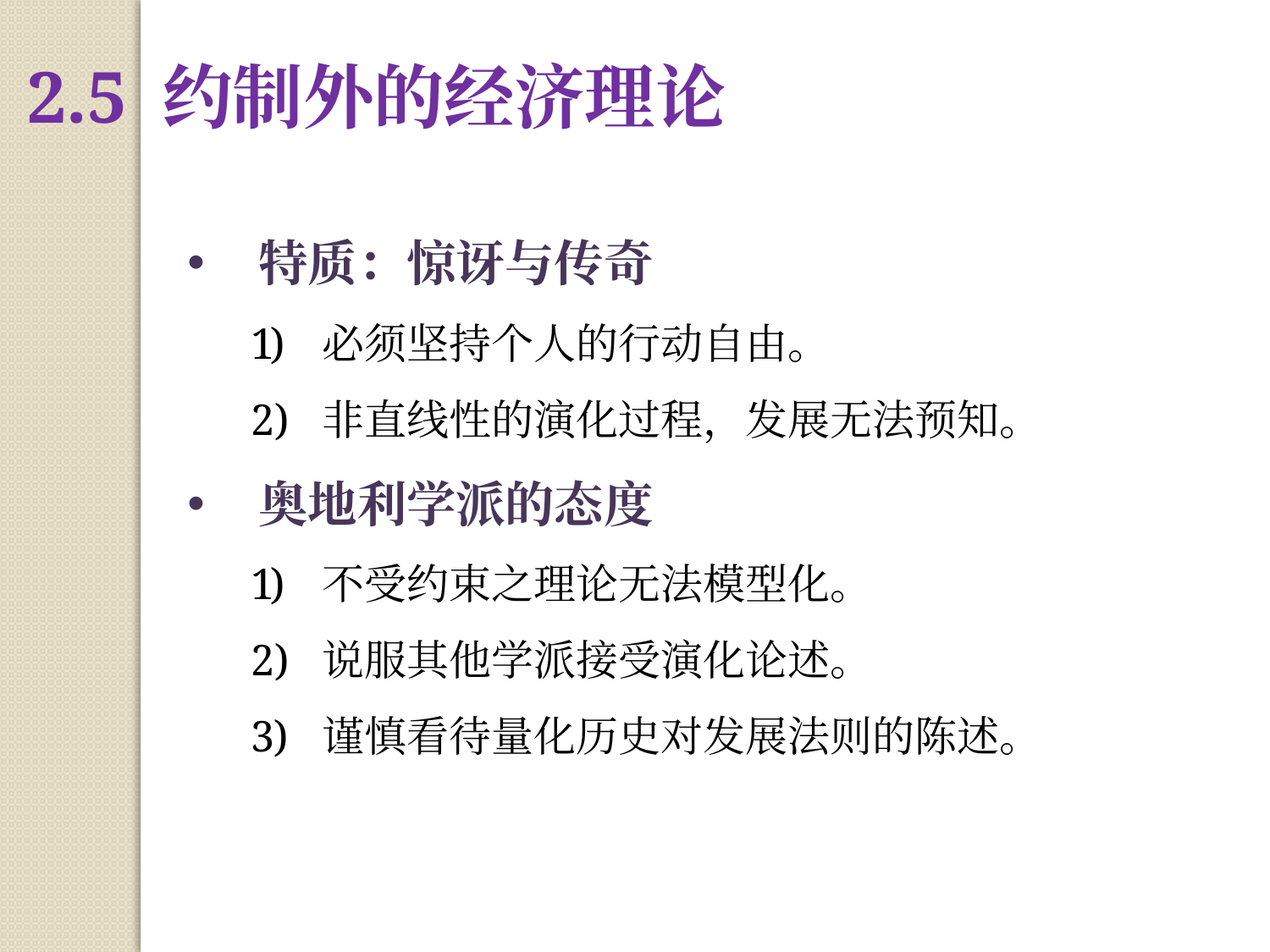

2.5 约制外的经济理论
特质：惊讶与传奇
必须坚持个人的行动自由。
非直线性的演化过程，发展无法预知。
奥地利学派的态度
不受约束之理论无法模型化。
说服其他学派接受演化论述。
谨慎看待量化历史对发展法则的陈述。